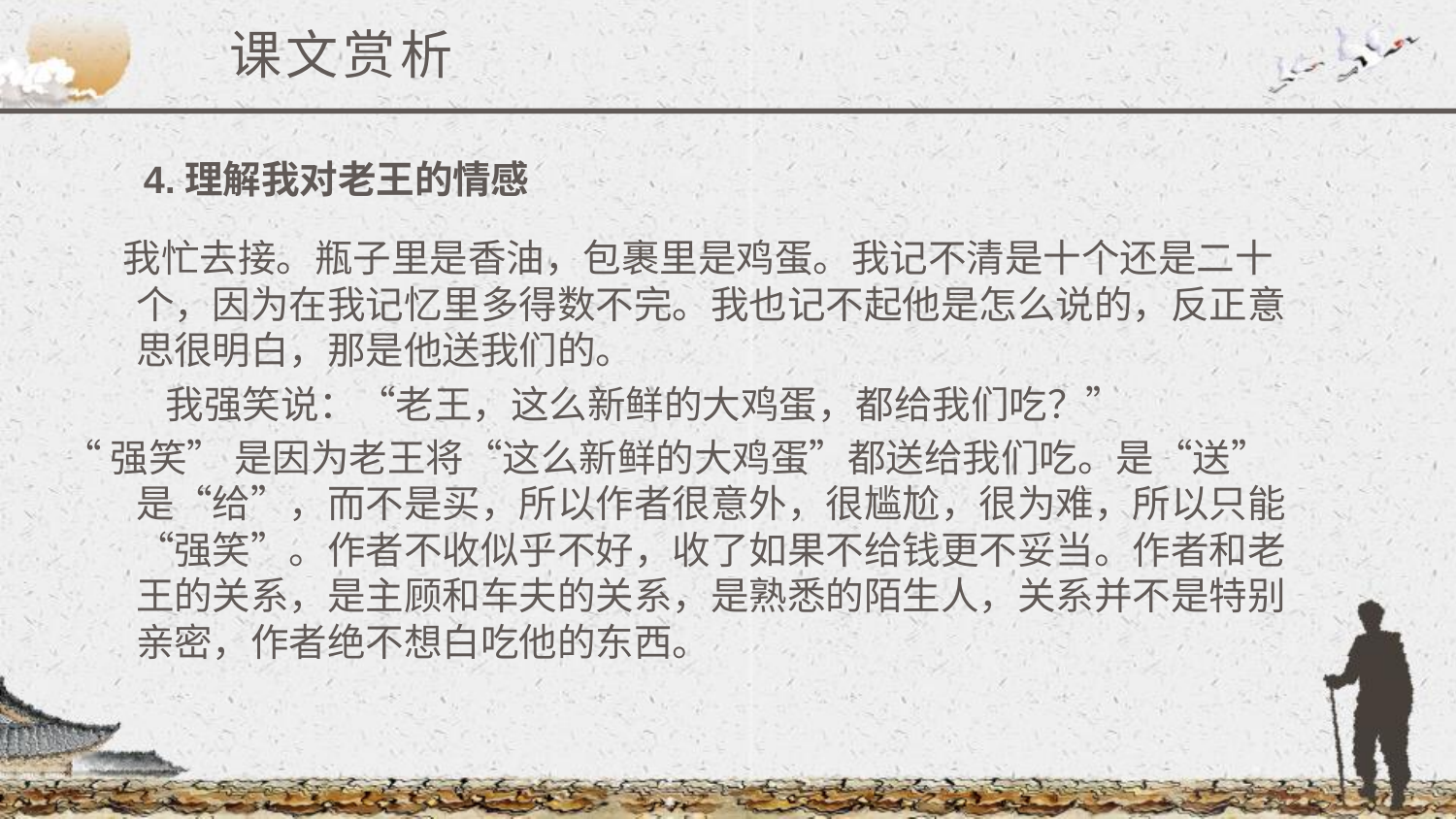

课文赏析

4.理解我对老王的情感
      我忙去接。瓶子里是香油，包裹里是鸡蛋。我记不清是十个还是二十个，因为在我记忆里多得数不完。我也记不起他是怎么说的，反正意思很明白，那是他送我们的。
 　　 我强笑说：“老王，这么新鲜的大鸡蛋，都给我们吃？”
“强笑” 是因为老王将“这么新鲜的大鸡蛋”都送给我们吃。是“送”是“给”，而不是买，所以作者很意外，很尴尬，很为难，所以只能“强笑”。作者不收似乎不好，收了如果不给钱更不妥当。作者和老王的关系，是主顾和车夫的关系，是熟悉的陌生人，关系并不是特别亲密，作者绝不想白吃他的东西。